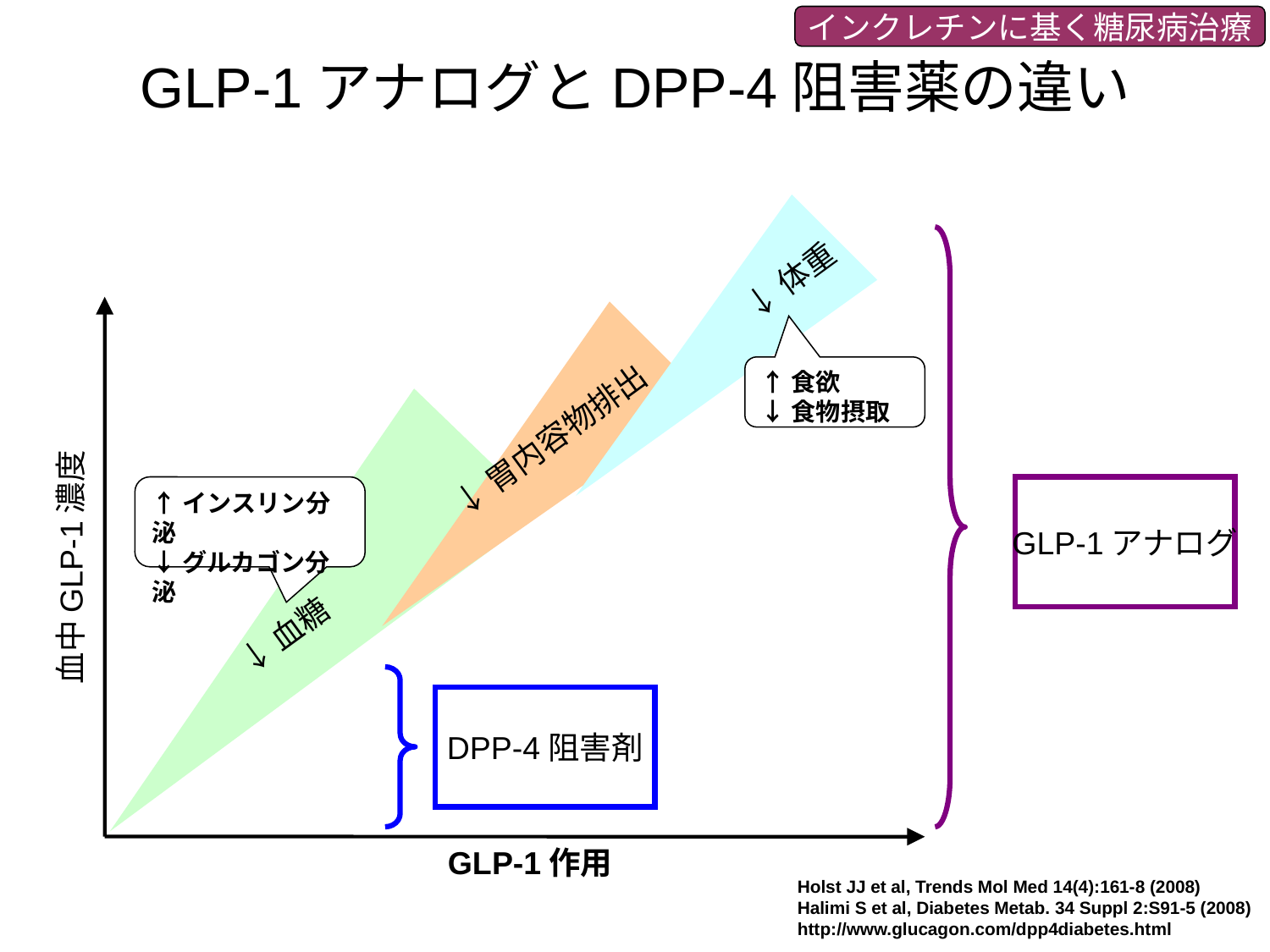

# GLP-1アナログとDPP-4阻害薬の違い
インクレチンに基く糖尿病治療

↓体重

↑食欲
↓食物摂取

↓胃内容物排出
↑インスリン分泌
↓グルカゴン分泌
GLP-1アナログ
血中GLP-1濃度
↓血糖

DPP-4阻害剤

GLP-1作用
Holst JJ et al, Trends Mol Med 14(4):161-8 (2008)
Halimi S et al, Diabetes Metab. 34 Suppl 2:S91-5 (2008)
http://www.glucagon.com/dpp4diabetes.html